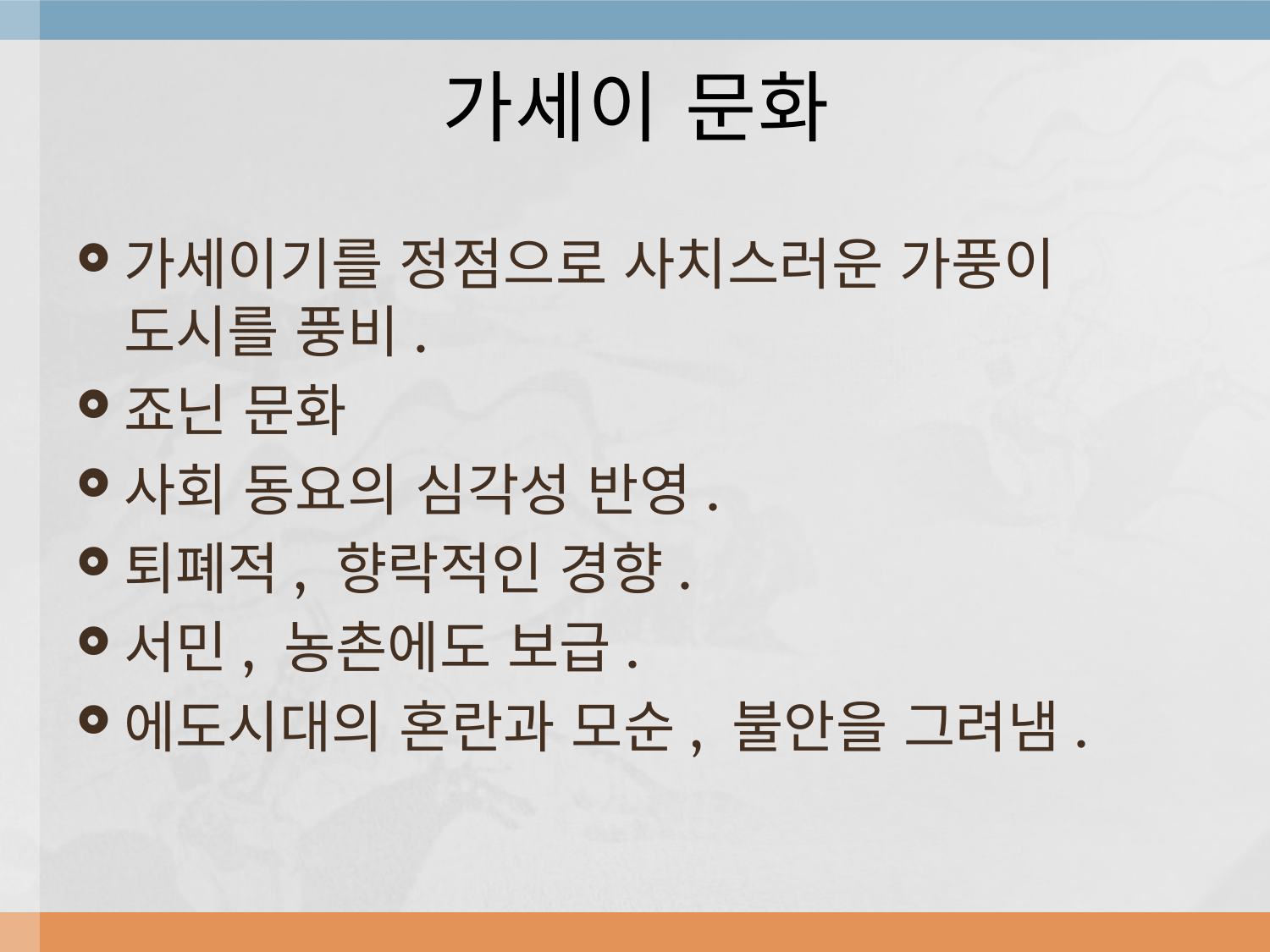

# 가세이 문화
가세이기를 정점으로 사치스러운 가풍이 도시를 풍비.
죠닌 문화
사회 동요의 심각성 반영.
퇴폐적, 향락적인 경향.
서민, 농촌에도 보급.
에도시대의 혼란과 모순, 불안을 그려냄.